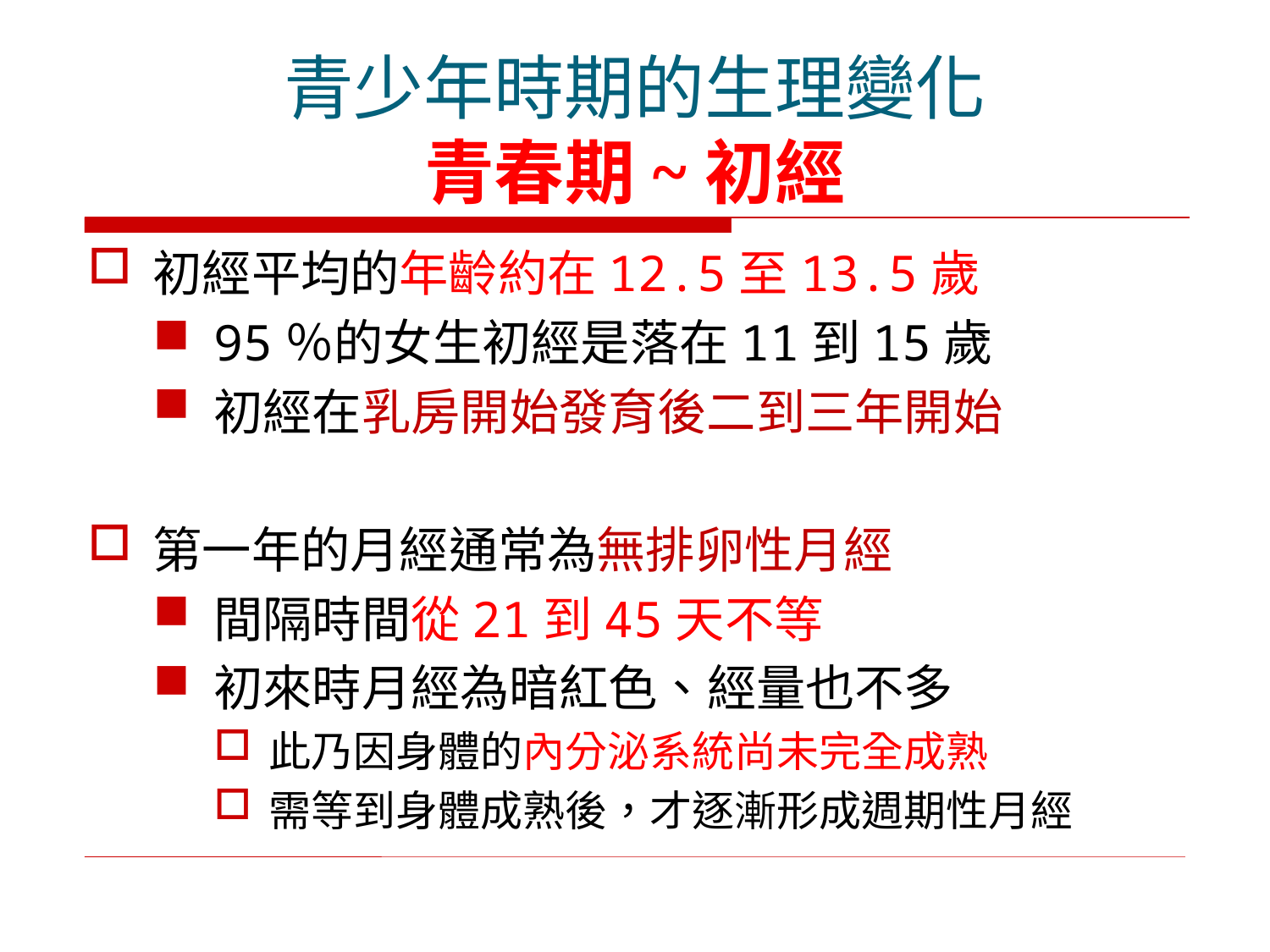

# 青少年時期的生理變化 青春期~初經
初經平均的年齡約在12.5至13.5歲
95％的女生初經是落在11到15歲
初經在乳房開始發育後二到三年開始

第一年的月經通常為無排卵性月經
間隔時間從21到45天不等
初來時月經為暗紅色、經量也不多
此乃因身體的內分泌系統尚未完全成熟
需等到身體成熟後，才逐漸形成週期性月經